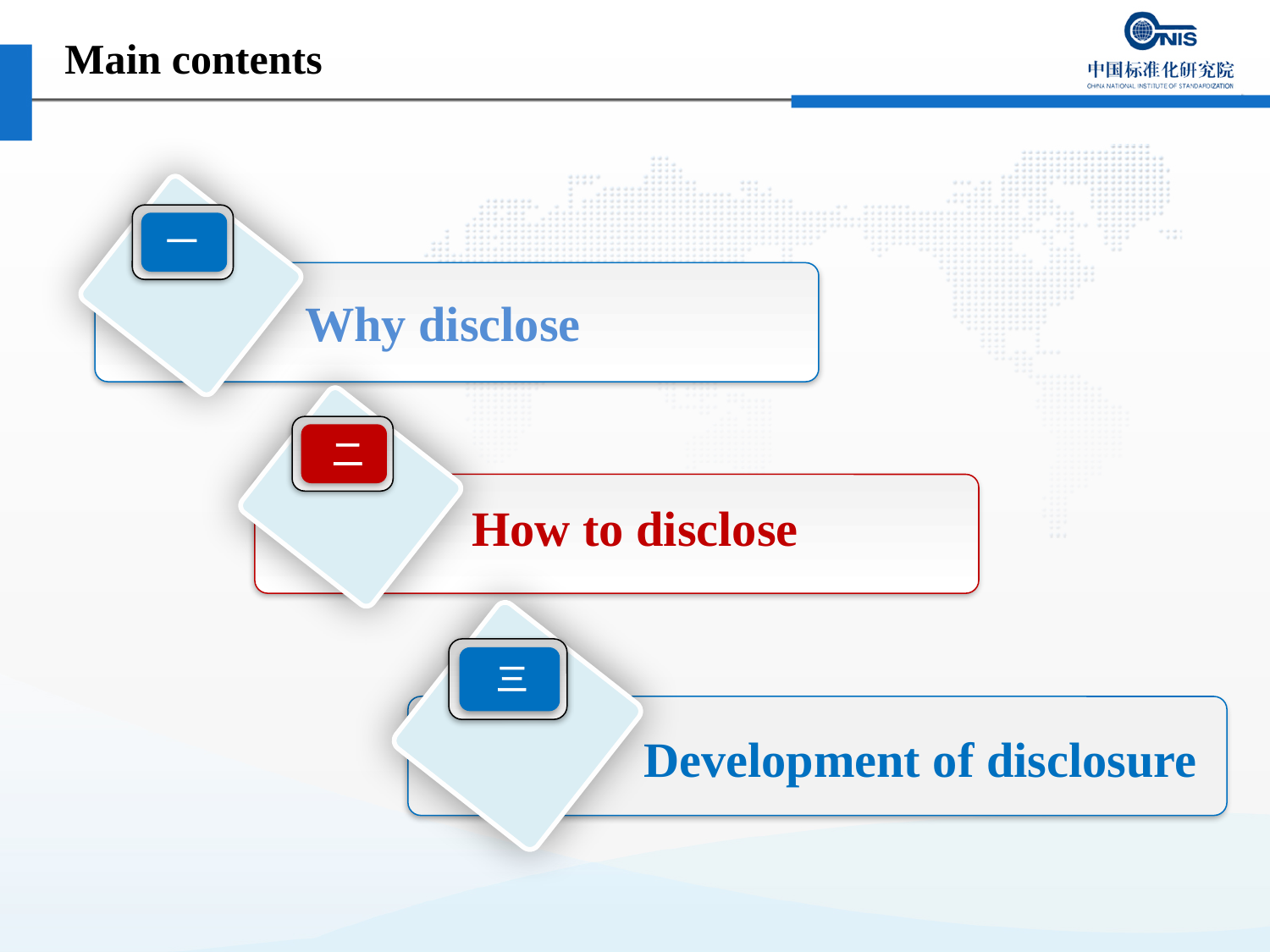

# Main contents

一

Why disclose

二

How to disclose

三

Development of disclosure